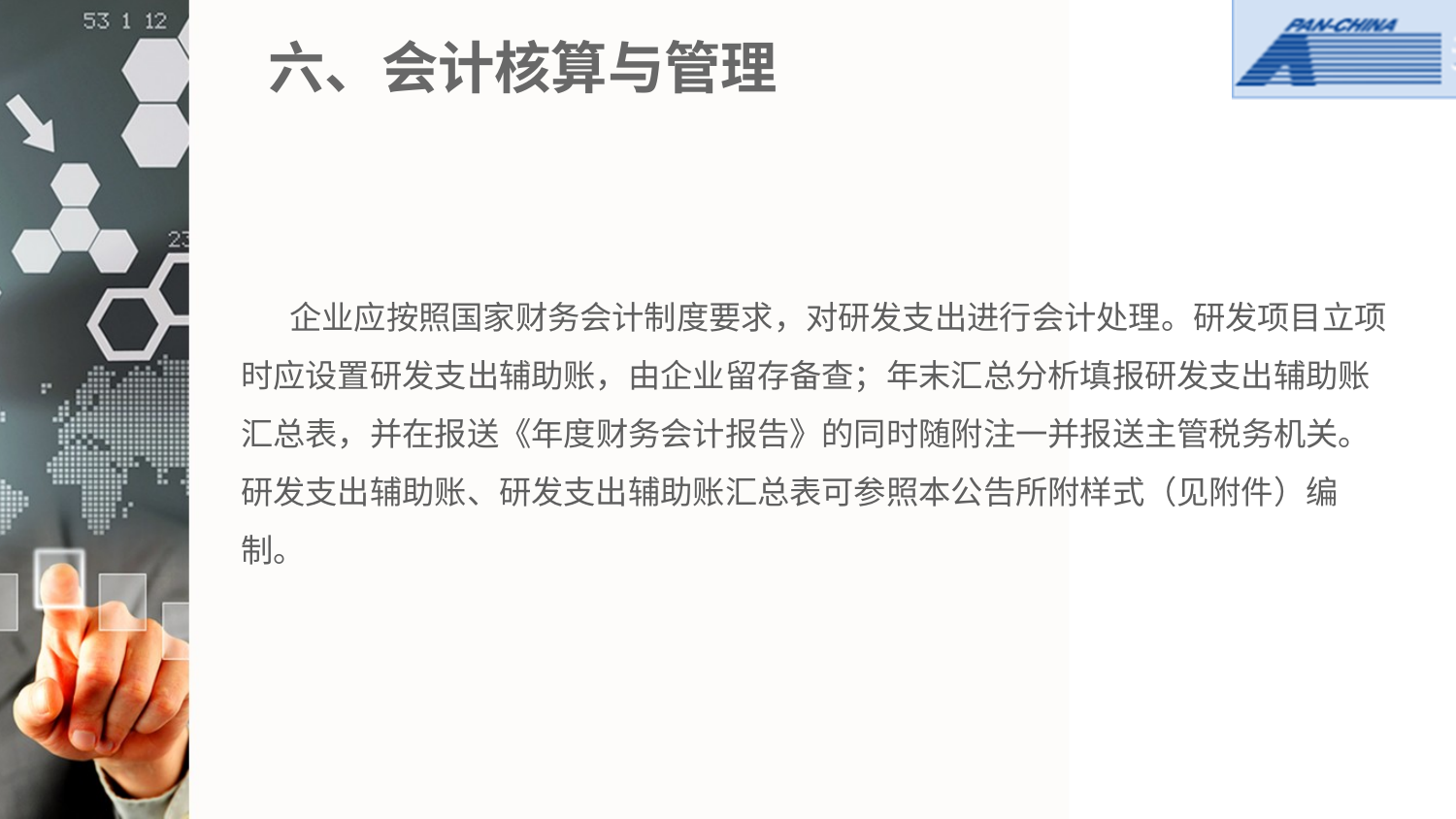

六、会计核算与管理

企业应按照国家财务会计制度要求，对研发支出进行会计处理。研发项目立项时应设置研发支出辅助账，由企业留存备查；年末汇总分析填报研发支出辅助账汇总表，并在报送《年度财务会计报告》的同时随附注一并报送主管税务机关。研发支出辅助账、研发支出辅助账汇总表可参照本公告所附样式（见附件）编制。